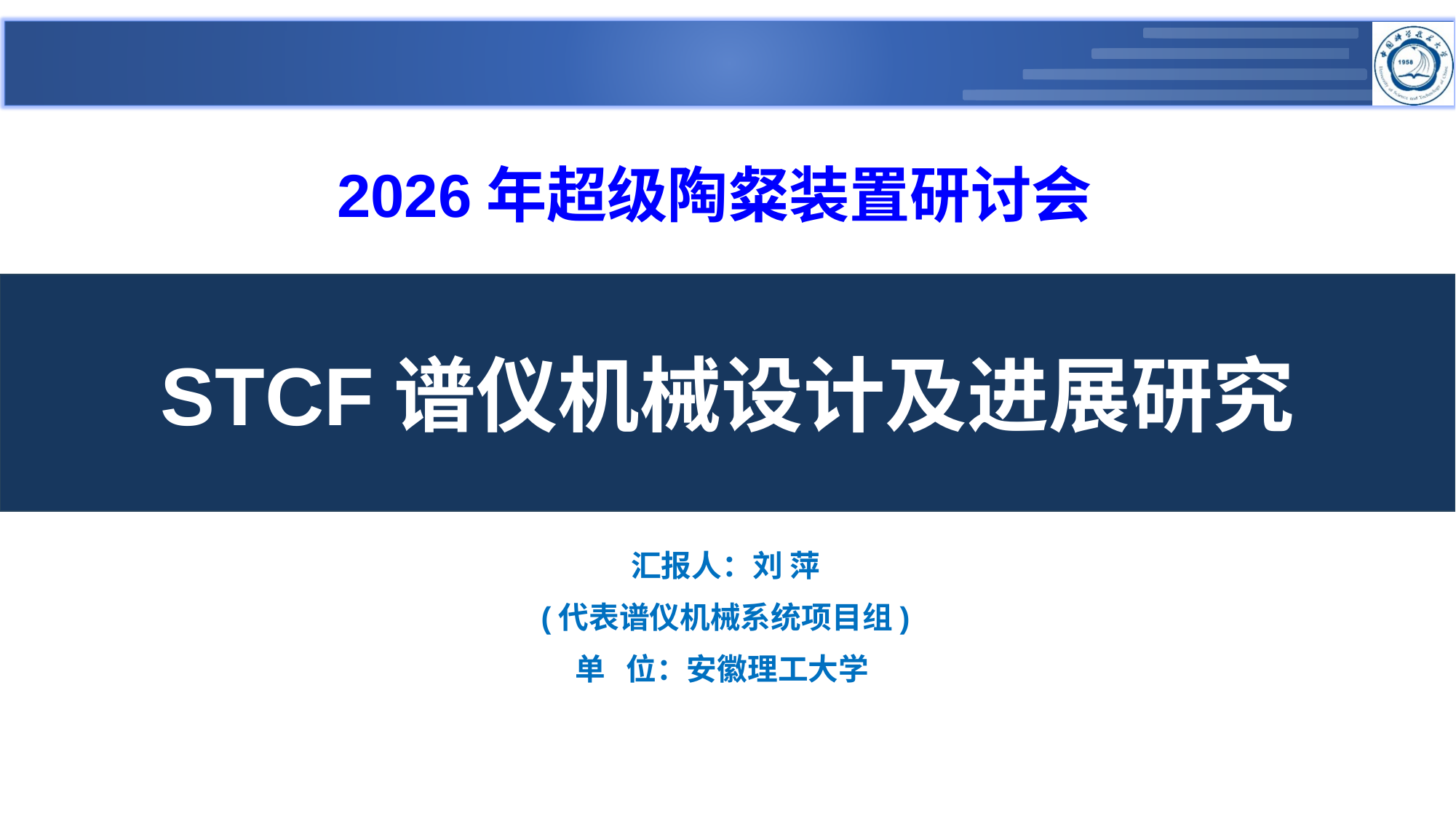

2026年超级陶粲装置研讨会
STCF谱仪机械设计及进展研究
汇报人：刘 萍
(代表谱仪机械系统项目组)
单   位：安徽理工大学

1